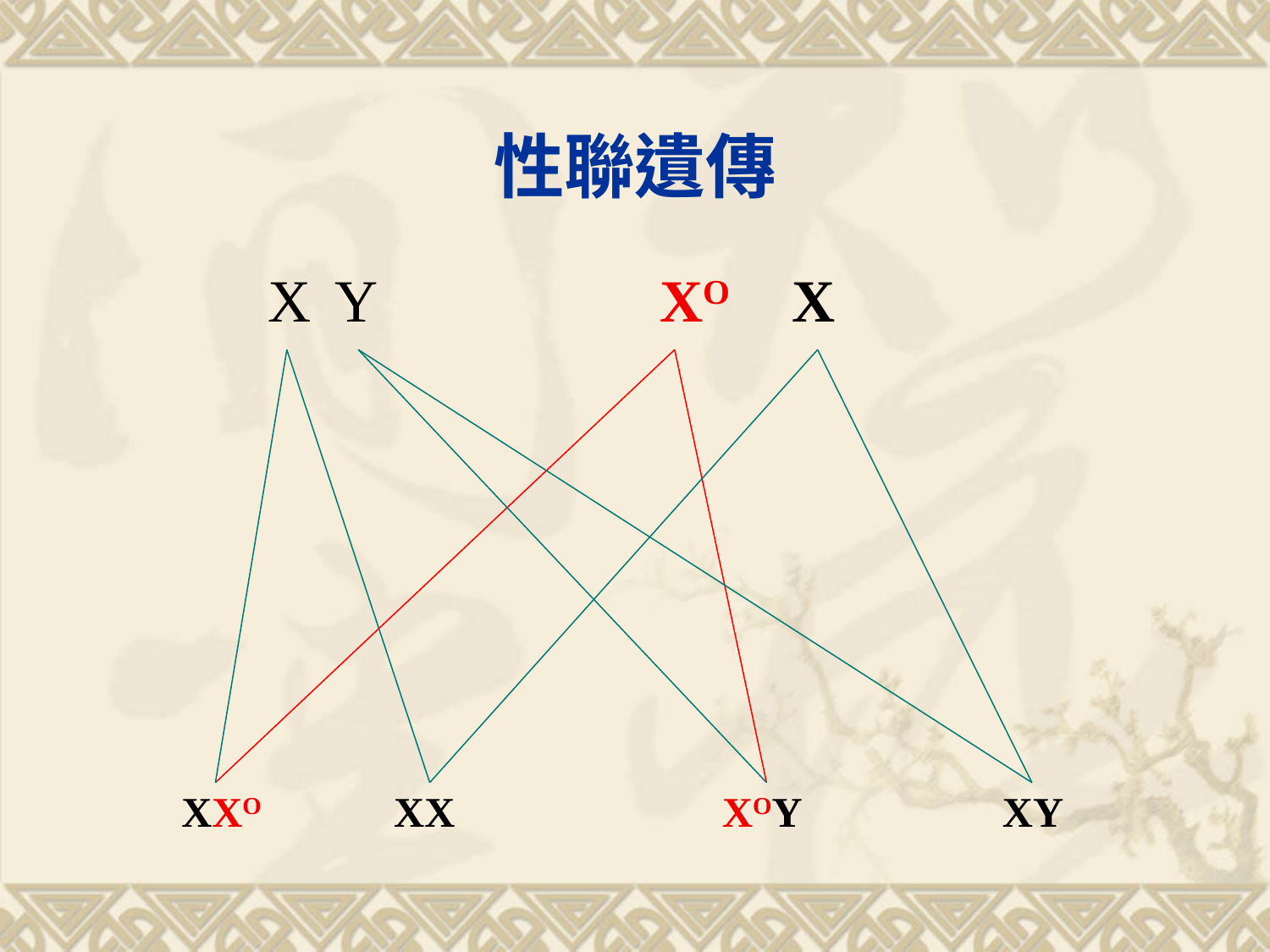

# 性聯遺傳
X
Y
XO
X

XXO
XX
XOY
XY